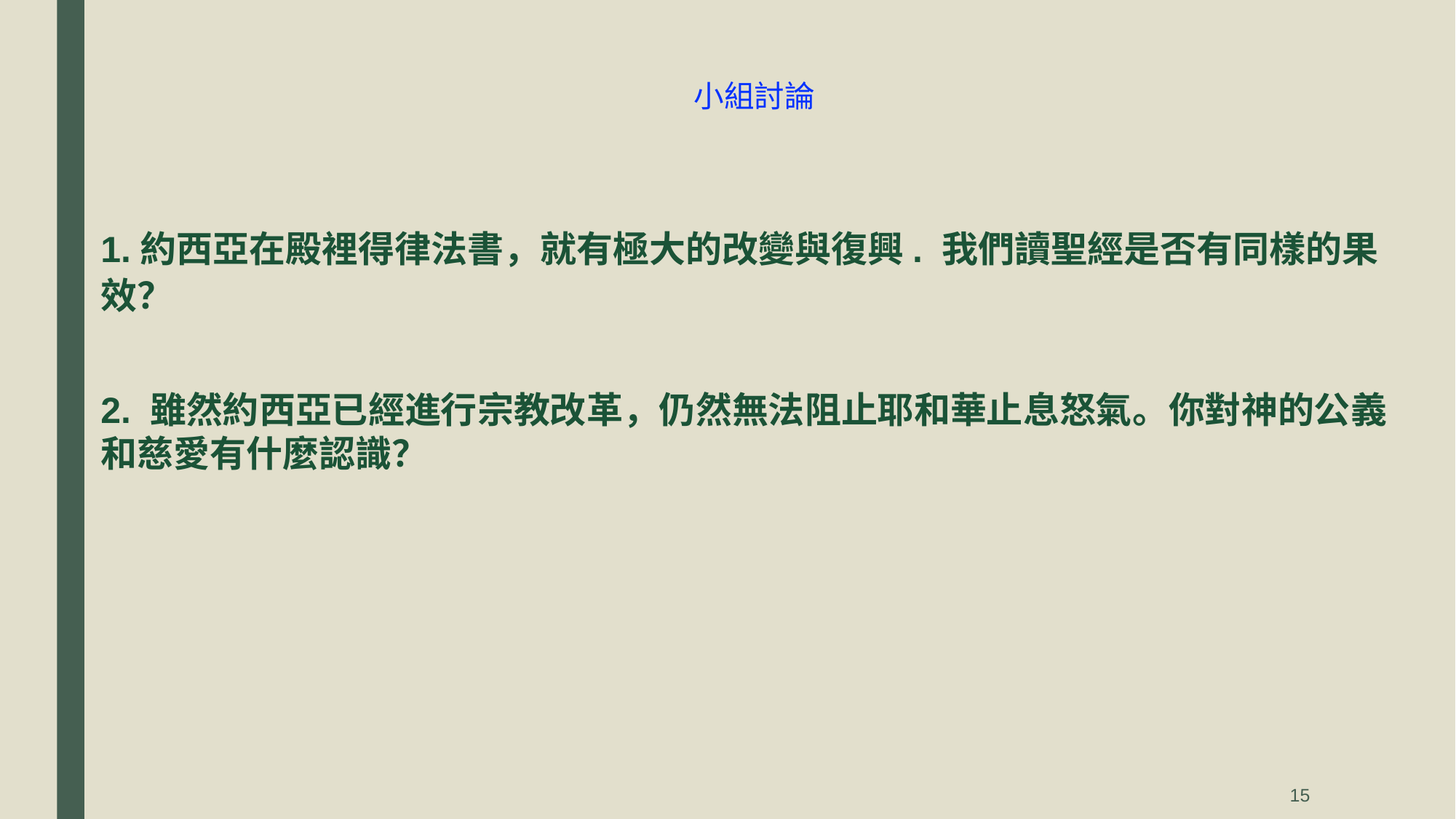

小組討論

1.約西亞在殿裡得律法書，就有極大的改變與復興. 我們讀聖經是否有同樣的果效？

2. 雖然約西亞已經進行宗教改革，仍然無法阻止耶和華止息怒氣。你對神的公義和慈愛有什麼認識？

15